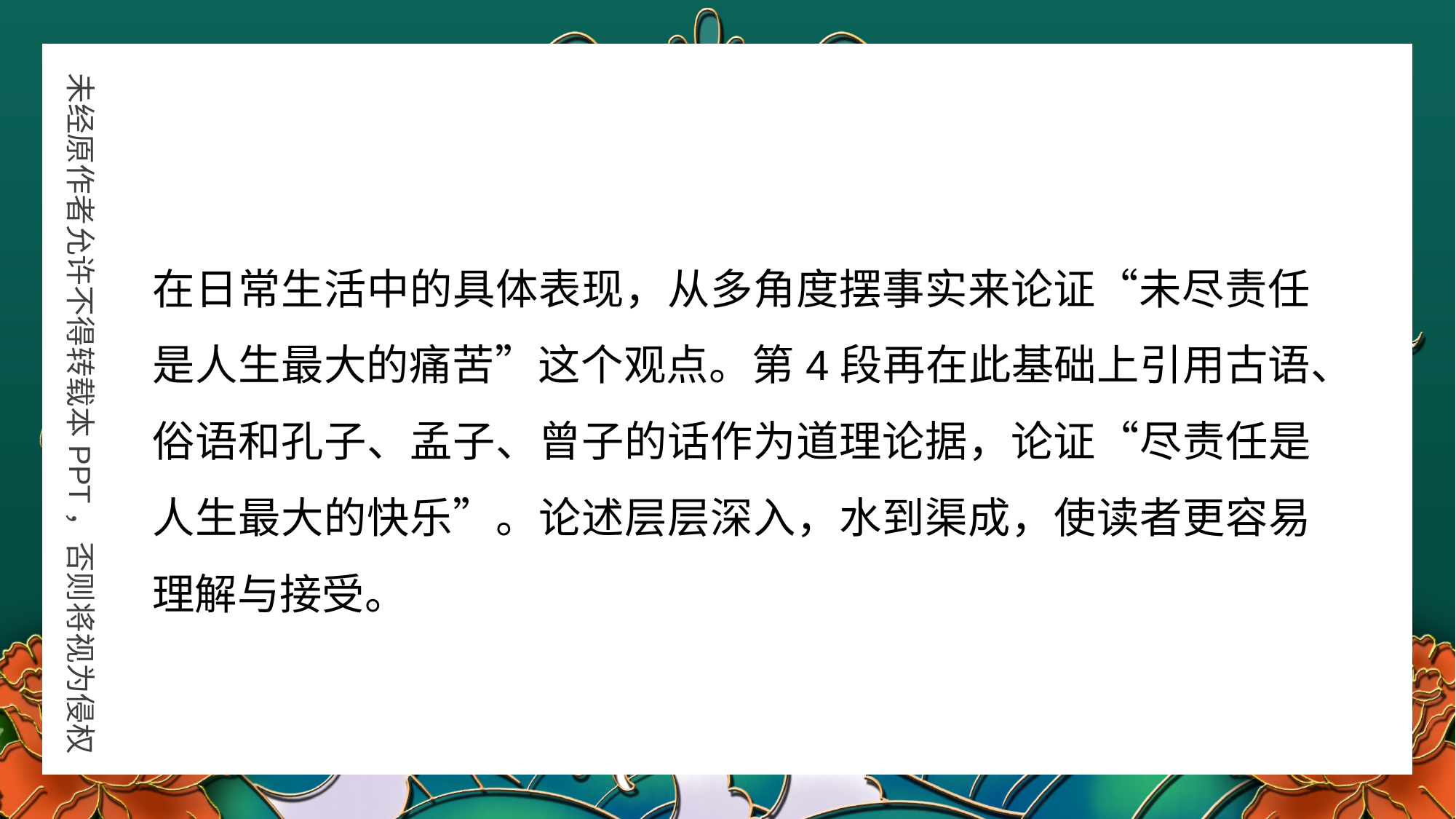

在日常生活中的具体表现，从多角度摆事实来论证“未尽责任是人生最大的痛苦”这个观点。第4段再在此基础上引用古语、俗语和孔子、孟子、曾子的话作为道理论据，论证“尽责任是人生最大的快乐”。论述层层深入，水到渠成，使读者更容易理解与接受。